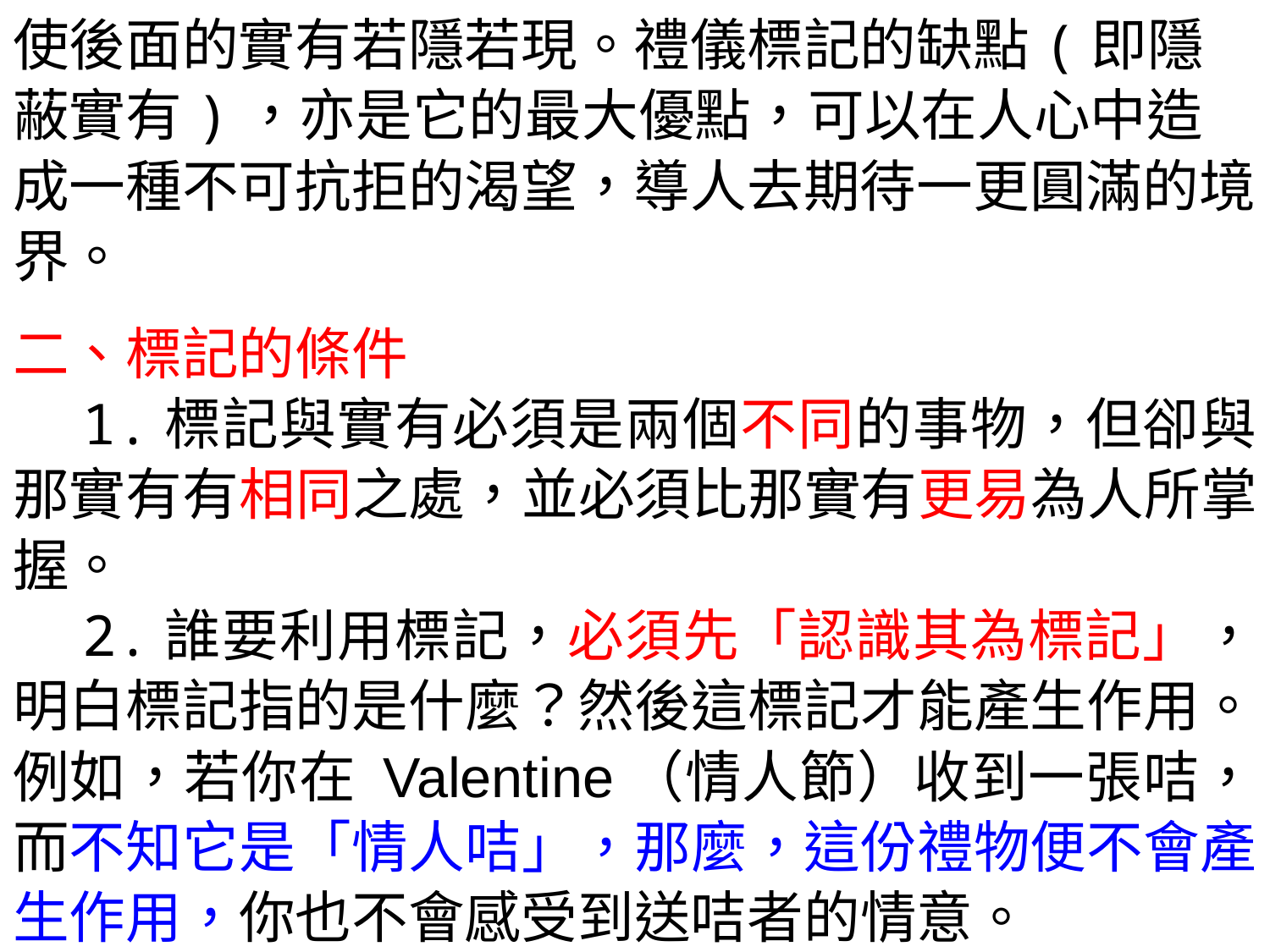

使後面的實有若隱若現。禮儀標記的缺點(即隱蔽實有)，亦是它的最大優點，可以在人心中造成一種不可抗拒的渴望，導人去期待一更圓滿的境界。
二、標記的條件
  1.標記與實有必須是兩個不同的事物，但卻與那實有有相同之處，並必須比那實有更易為人所掌握。
  2.誰要利用標記，必須先「認識其為標記」，明白標記指的是什麼？然後這標記才能產生作用。例如，若你在 Valentine（情人節）收到一張咭，而不知它是「情人咭」，那麼，這份禮物便不會產生作用，你也不會感受到送咭者的情意。